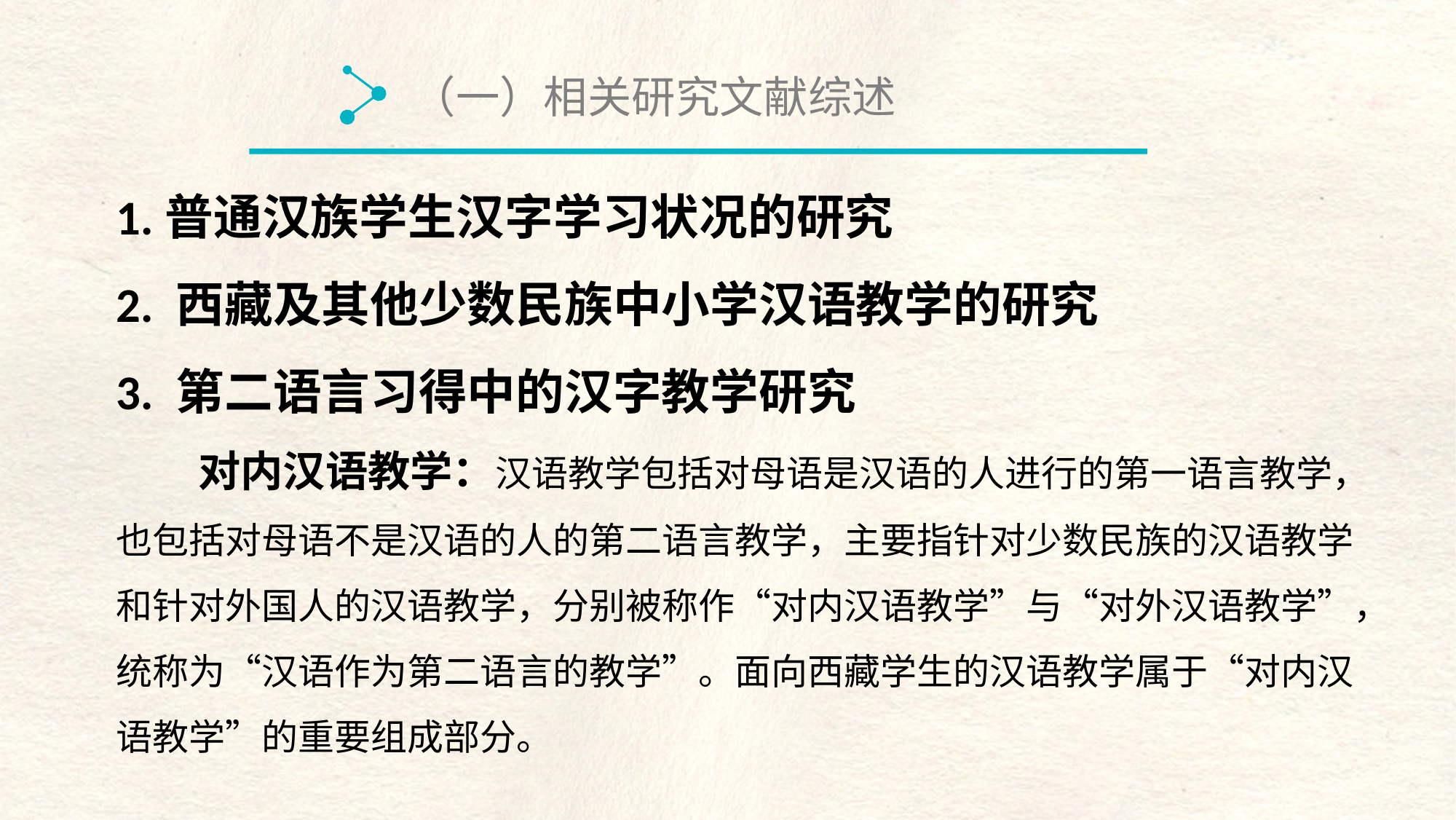

（一）相关研究文献综述

1.普通汉族学生汉字学习状况的研究
2. 西藏及其他少数民族中小学汉语教学的研究
3. 第二语言习得中的汉字教学研究
         对内汉语教学：汉语教学包括对母语是汉语的人进行的第一语言教学，也包括对母语不是汉语的人的第二语言教学，主要指针对少数民族的汉语教学和针对外国人的汉语教学，分别被称作“对内汉语教学”与“对外汉语教学”，统称为“汉语作为第二语言的教学”。面向西藏学生的汉语教学属于“对内汉语教学”的重要组成部分。